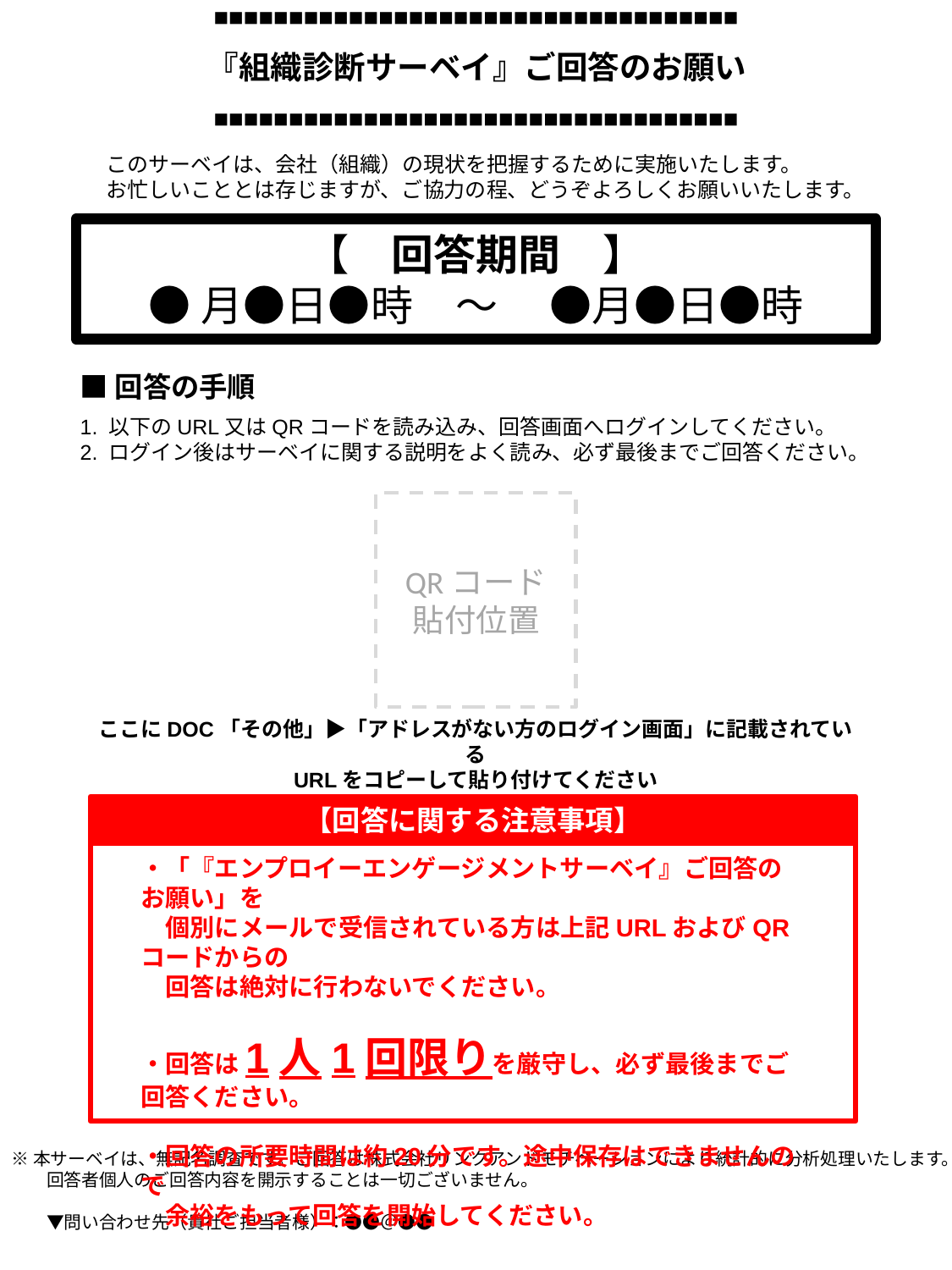

■■■■■■■■■■■■■■■■■■■■■■■■■■■■■■■■■■■
『組織診断サーベイ』ご回答のお願い
■■■■■■■■■■■■■■■■■■■■■■■■■■■■■■■■■■■
このサーベイは、会社（組織）の現状を把握するために実施いたします。
お忙しいこととは存じますが、ご協力の程、どうぞよろしくお願いいたします。
【　回答期間　】
●月●日●時　～ 　●月●日●時
■回答の手順
1. 以下のURL又はQRコードを読み込み、回答画面へログインしてください。
2. ログイン後はサーベイに関する説明をよく読み、必ず最後までご回答ください。
QRコード
貼付位置
ここにDOC「その他」▶「アドレスがない方のログイン画面」に記載されている
URLをコピーして貼り付けてください
【回答に関する注意事項】
・「『エンプロイーエンゲージメントサーベイ』ご回答のお願い」を
　個別にメールで受信されている方は上記URLおよびQRコードからの
　回答は絶対に行わないでください。

・回答は1人1回限りを厳守し、必ず最後までご回答ください。

・回答の所要時間は約20分です。途中保存はできませんので
　余裕をもって回答を開始してください。
※本サーベイは、無記名調査です。ご回答は株式会社リンクアンドモチベーションにより統計的に分析処理いたします。
　　回答者個人のご回答内容を開示することは一切ございません。
　　▼問い合わせ先（貴社ご担当者様）：●●＠●●